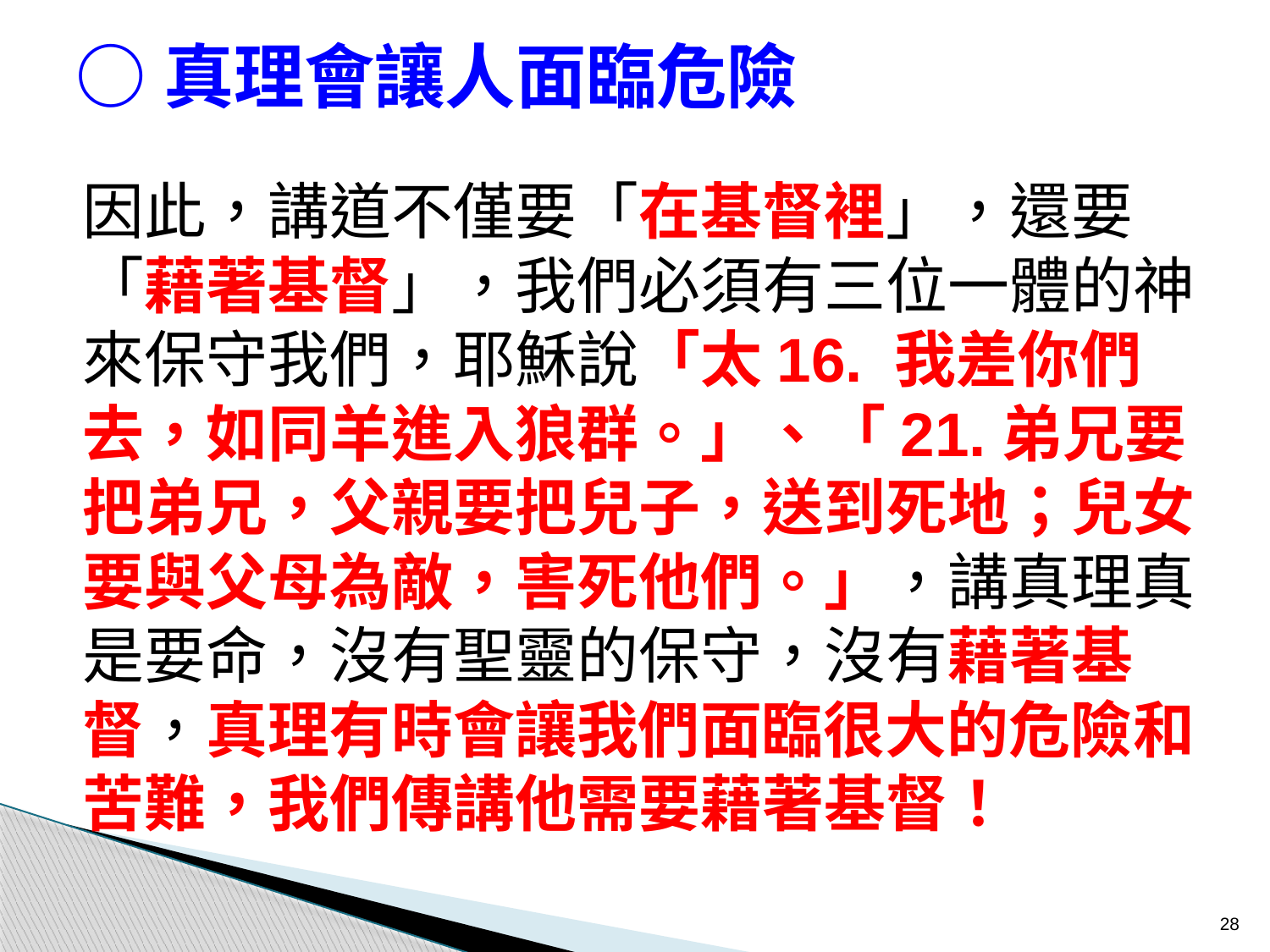

○真理會讓人面臨危險
因此，講道不僅要「在基督裡」，還要「藉著基督」，我們必須有三位一體的神來保守我們，耶穌說「太16. 我差你們去，如同羊進入狼群。」、「21.弟兄要把弟兄，父親要把兒子，送到死地；兒女要與父母為敵，害死他們。」，講真理真是要命，沒有聖靈的保守，沒有藉著基督，真理有時會讓我們面臨很大的危險和苦難，我們傳講他需要藉著基督！
28